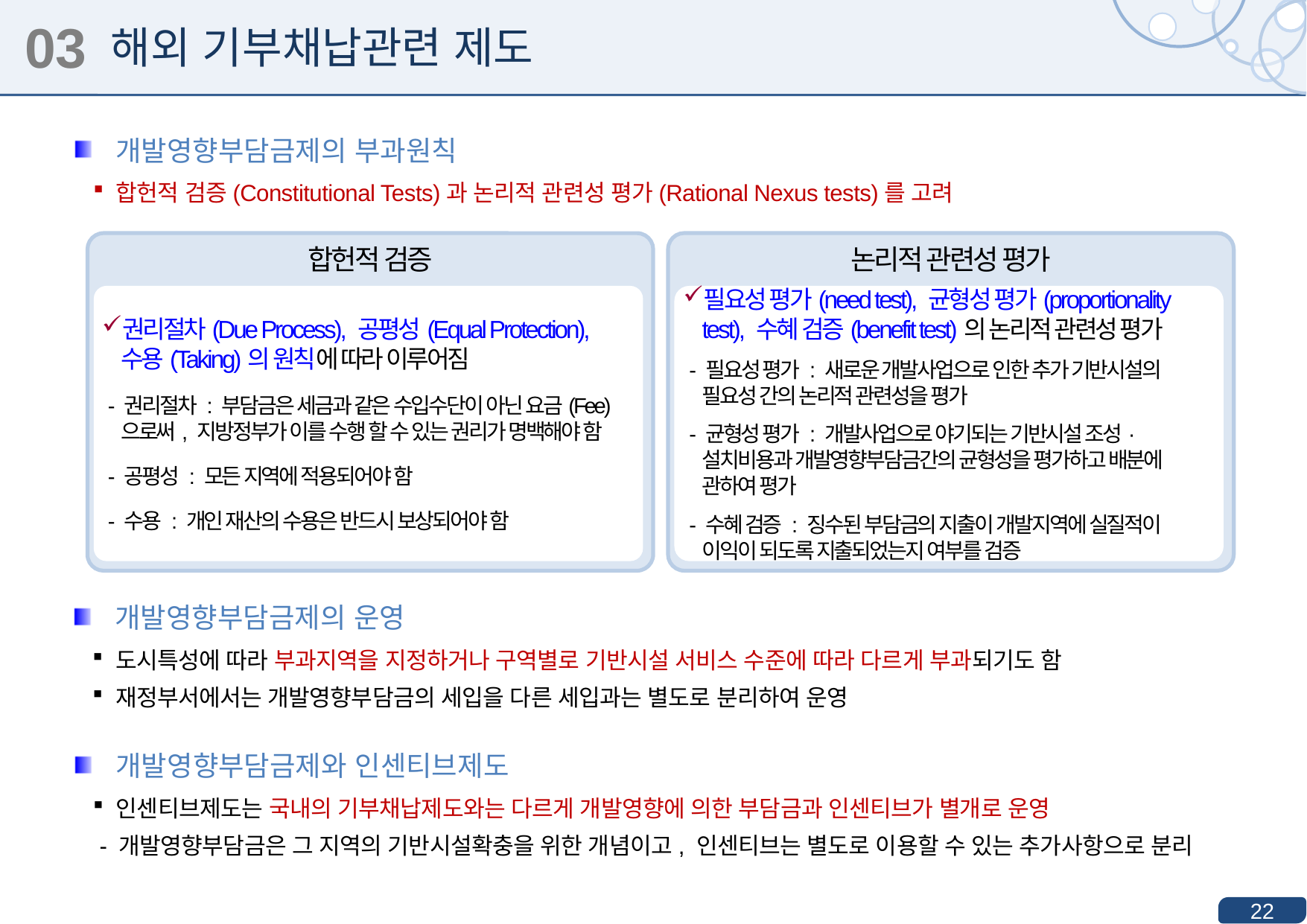

03
해외 기부채납관련 제도
  개발영향부담금제의 부과원칙
합헌적 검증(Constitutional Tests)과 논리적 관련성 평가(Rational Nexus tests)를 고려

논리적 관련성 평가
합헌적 검증
필요성 평가(need test), 균형성 평가(proportionality test), 수혜 검증(benefit test)의 논리적 관련성 평가
 - 필요성 평가 : 새로운 개발사업으로 인한 추가 기반시설의 필요성 간의 논리적 관련성을 평가
 - 균형성 평가 : 개발사업으로 야기되는 기반시설 조성·설치비용과 개발영향부담금간의 균형성을 평가하고 배분에 관하여 평가
 - 수혜 검증 : 징수된 부담금의 지출이 개발지역에 실질적이 이익이 되도록 지출되었는지 여부를 검증
권리절차(Due Process), 공평성(Equal Protection), 수용(Taking)의 원칙에 따라 이루어짐
 - 권리절차 : 부담금은 세금과 같은 수입수단이 아닌 요금(Fee)으로써, 지방정부가 이를 수행 할 수 있는 권리가 명백해야 함
 - 공평성 : 모든 지역에 적용되어야 함
 - 수용 : 개인 재산의 수용은 반드시 보상되어야 함
  개발영향부담금제의 운영
도시특성에 따라 부과지역을 지정하거나 구역별로 기반시설 서비스 수준에 따라 다르게 부과되기도 함
재정부서에서는 개발영향부담금의 세입을 다른 세입과는 별도로 분리하여 운영

  개발영향부담금제와 인센티브제도
인센티브제도는 국내의 기부채납제도와는 다르게 개발영향에 의한 부담금과 인센티브가 별개로 운영
 - 개발영향부담금은 그 지역의 기반시설확충을 위한 개념이고, 인센티브는 별도로 이용할 수 있는 추가사항으로 분리

22